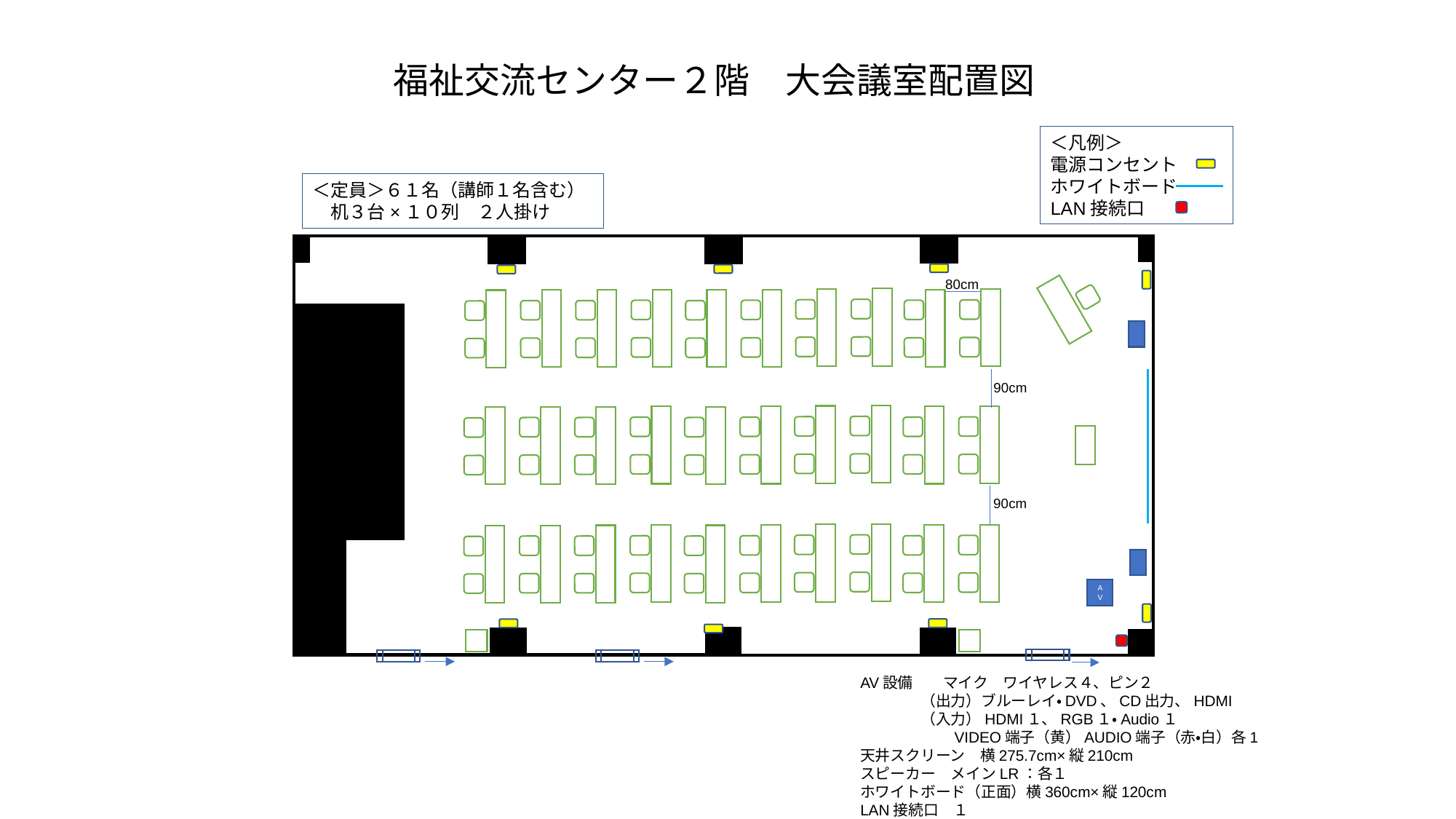

福祉交流センター２階　大会議室配置図
＜凡例＞
電源コンセント
ホワイトボード
LAN接続口

＜定員＞６１名（講師１名含む）
　机３台×１０列　２人掛け

80cm

90cm

90cm

AV

AV設備　　マイク　ワイヤレス４、ピン２
　　　　（出力）ブルーレイ・DVD、CD出力、HDMI
　　　　（入力）HDMI１、RGB１・Audio１
　　　　　　VIDEO端子（黄）AUDIO端子（赤・白）各1
天井スクリーン　横275.7cm×縦210cm
スピーカー　メインLR：各１
ホワイトボード（正面）横360cm×縦120cm
LAN接続口　１